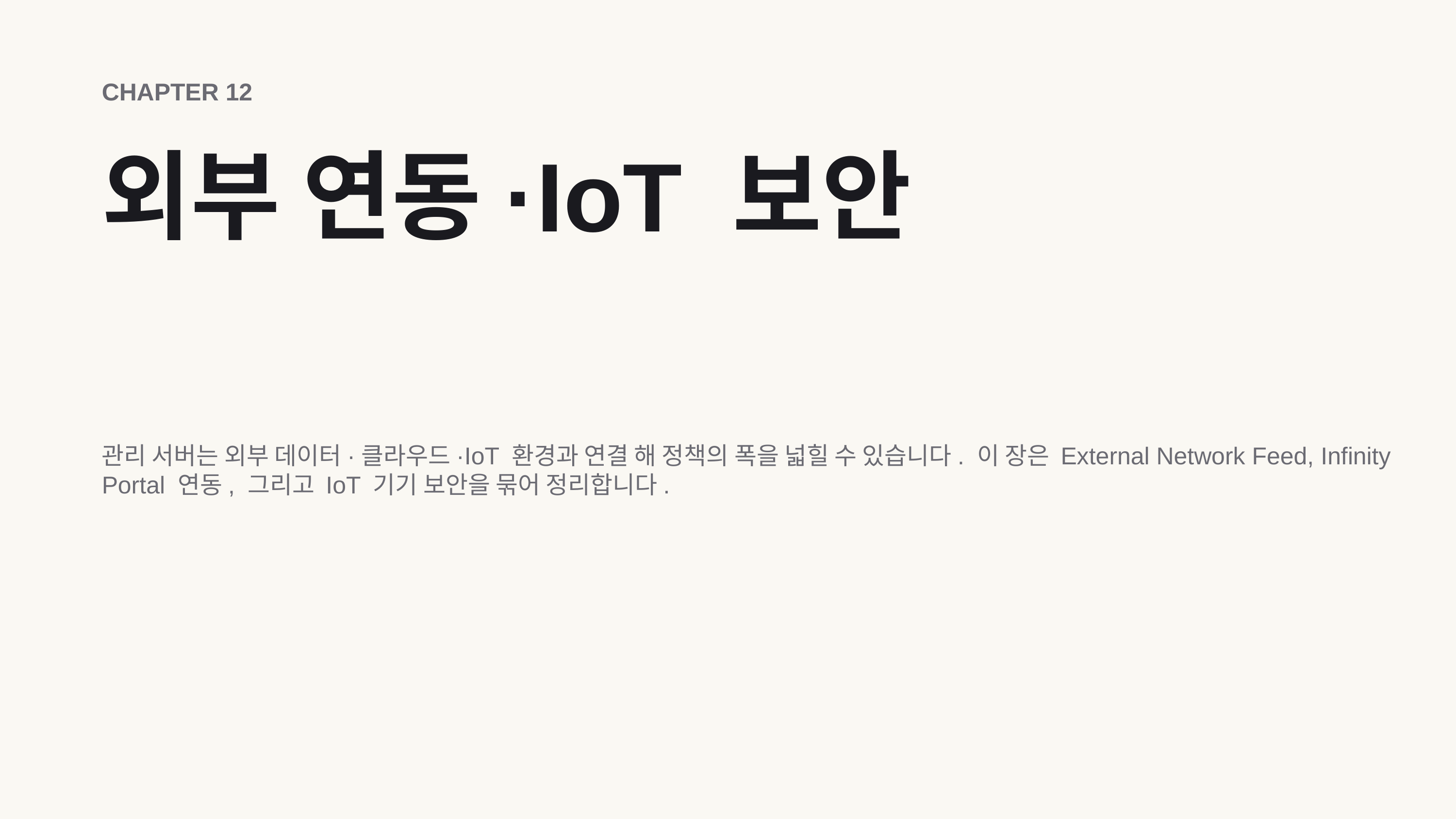

CHAPTER 12
외부 연동·IoT 보안
관리 서버는 외부 데이터·클라우드·IoT 환경과 연결 해 정책의 폭을 넓힐 수 있습니다. 이 장은 External Network Feed, Infinity Portal 연동, 그리고 IoT 기기 보안을 묶어 정리합니다.